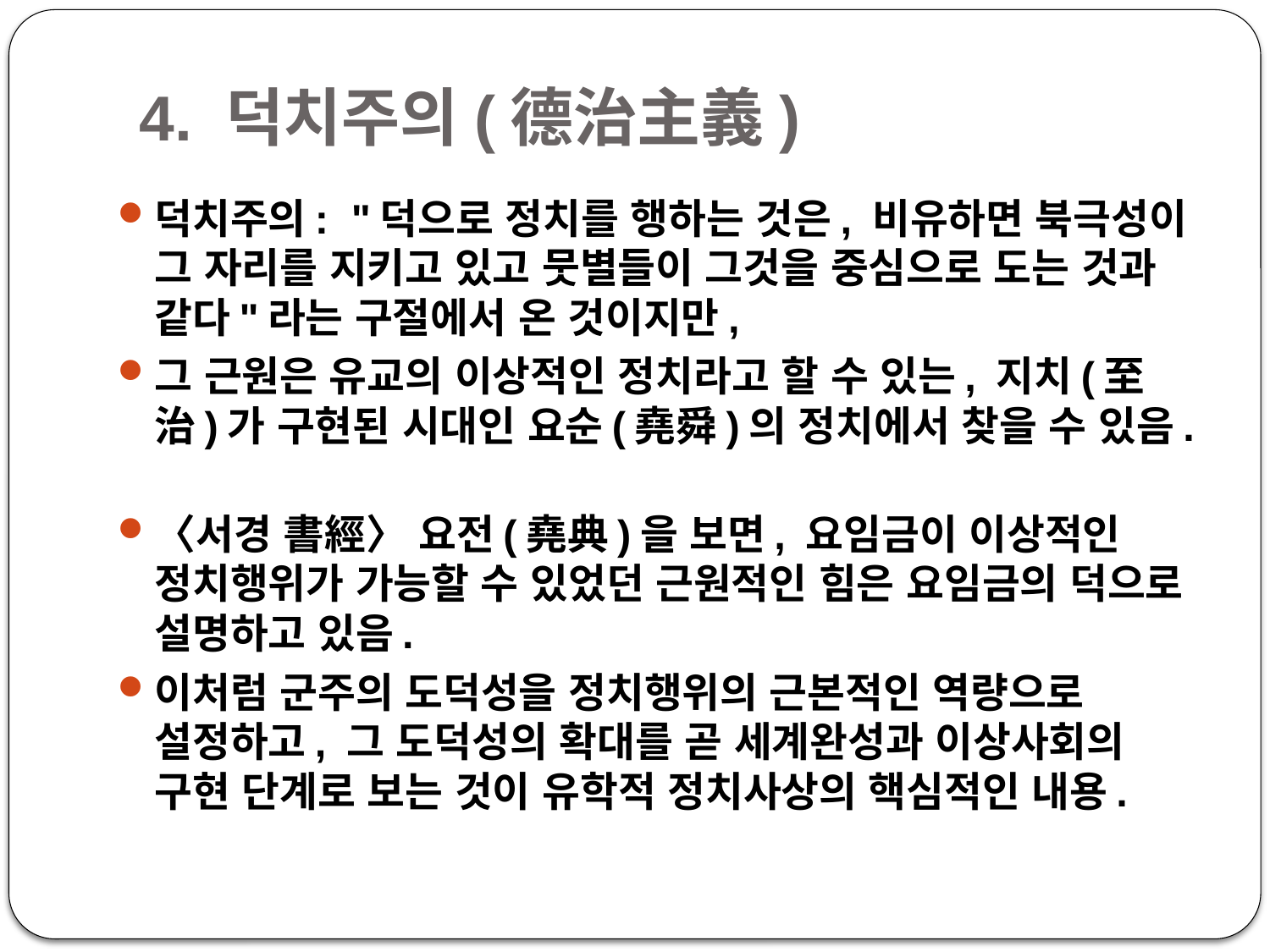

# 4. 덕치주의(德治主義)
덕치주의:  "덕으로 정치를 행하는 것은, 비유하면 북극성이 그 자리를 지키고 있고 뭇별들이 그것을 중심으로 도는 것과 같다"라는 구절에서 온 것이지만,
그 근원은 유교의 이상적인 정치라고 할 수 있는, 지치(至治)가 구현된 시대인 요순(堯舜)의 정치에서 찾을 수 있음.
〈서경 書經〉 요전(堯典)을 보면, 요임금이 이상적인 정치행위가 가능할 수 있었던 근원적인 힘은 요임금의 덕으로 설명하고 있음.
이처럼 군주의 도덕성을 정치행위의 근본적인 역량으로 설정하고, 그 도덕성의 확대를 곧 세계완성과 이상사회의 구현 단계로 보는 것이 유학적 정치사상의 핵심적인 내용.